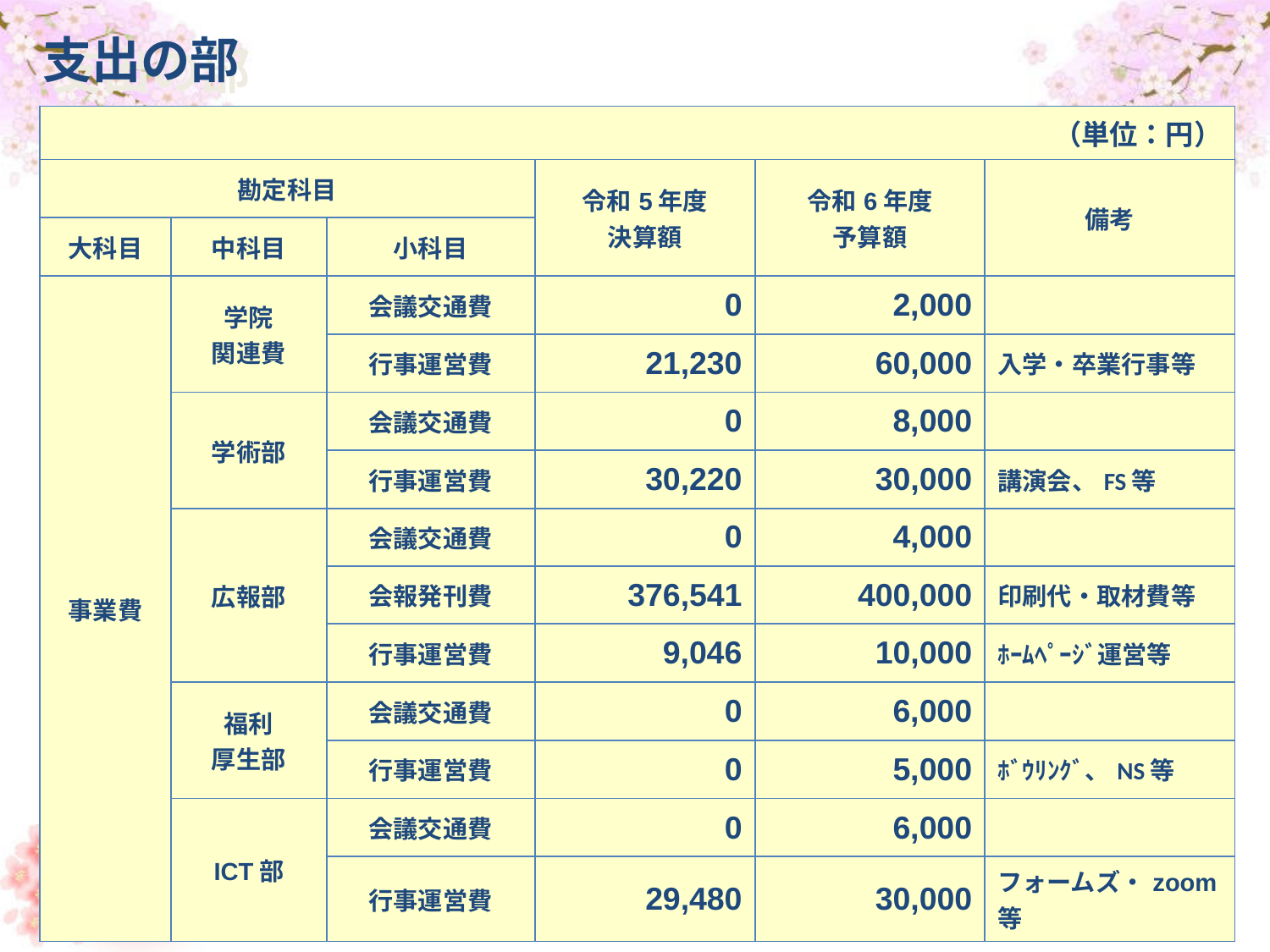

支出の部
| （単位：円） |  |  |  |  |  |
| --- | --- | --- | --- | --- | --- |
| 勘定科目 |  |  | 令和5年度 決算額 | 令和6年度 予算額 | 備考 |
| 大科目 | 中科目 | 小科目 |  |  |  |
| 事業費 | 学院 関連費 | 会議交通費 | 0 | 2,000 |  |
|  |  | 行事運営費 | 21,230 | 60,000 | 入学・卒業行事等 |
|  | 学術部 | 会議交通費 | 0 | 8,000 |  |
|  |  | 行事運営費 | 30,220 | 30,000 | 講演会、FS等 |
|  | 広報部 | 会議交通費 | 0 | 4,000 |  |
|  |  | 会報発刊費 | 376,541 | 400,000 | 印刷代・取材費等 |
|  |  | 行事運営費 | 9,046 | 10,000 | ﾎｰﾑﾍﾟｰｼﾞ運営等 |
|  | 福利 厚生部 | 会議交通費 | 0 | 6,000 |  |
|  |  | 行事運営費 | 0 | 5,000 | ﾎﾞｳﾘﾝｸﾞ、NS等 |
|  | ICT部 | 会議交通費 | 0 | 6,000 |  |
|  |  | 行事運営費 | 29,480 | 30,000 | フォームズ・zoom等 |